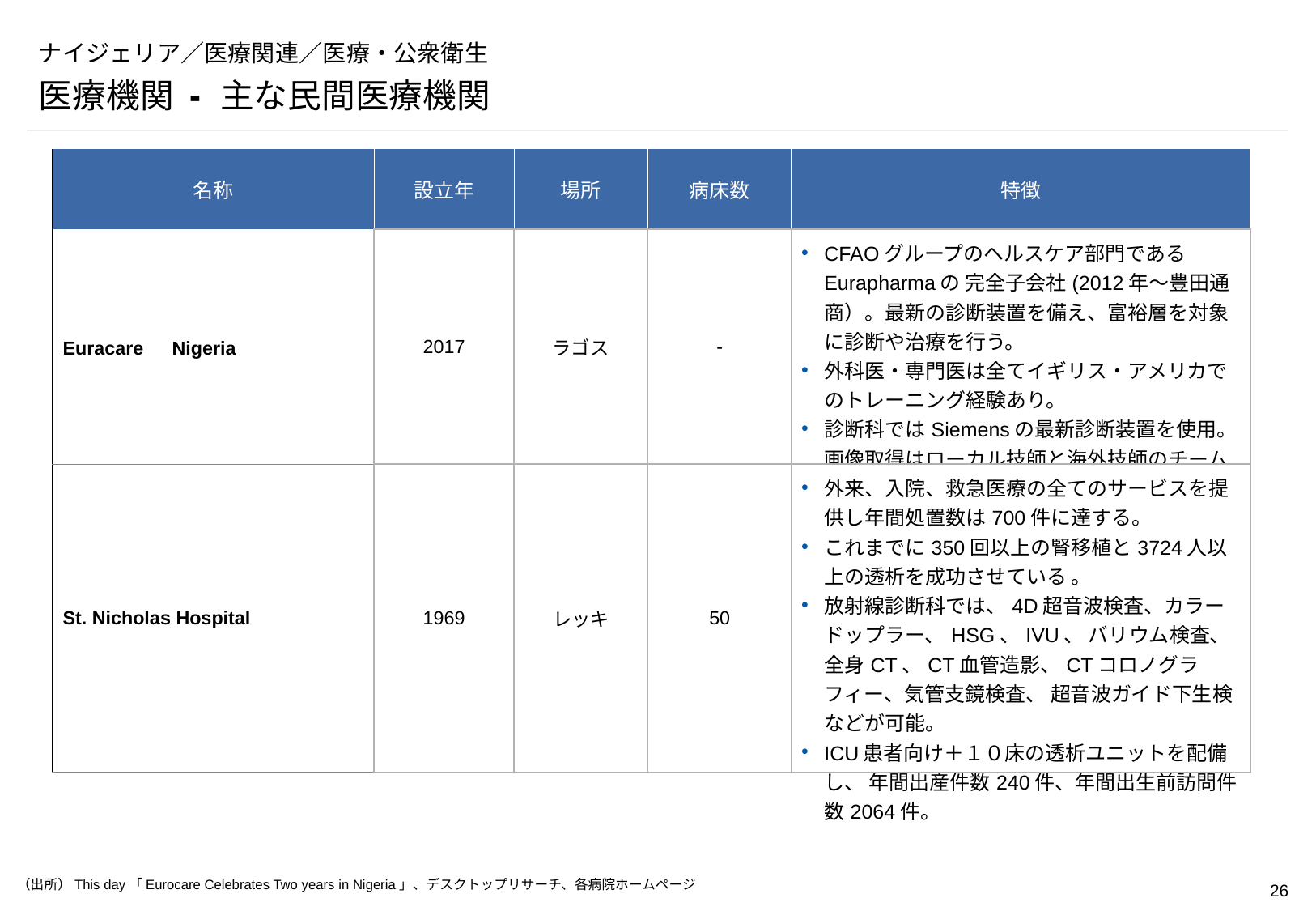

# ナイジェリア／医療関連／医療・公衆衛生
医療機関 - 主な民間医療機関
| 名称 | 設立年 | 場所 | 病床数 | 特徴 |
| --- | --- | --- | --- | --- |
| Euracare　Nigeria | 2017 | ラゴス | - | CFAOグループのヘルスケア部門であるEurapharmaの 完全子会社(2012年～豊田通商）。最新の診断装置を備え、富裕層を対象に診断や治療を行う。 外科医・専門医は全てイギリス・アメリカでのトレーニング経験あり。 診断科ではSiemensの最新診断装置を使用。画像取得はローカル技師と海外技師のチームで行い、診断は米・英国の医師が行う。 |
| St. Nicholas Hospital | 1969 | レッキ | 50 | 外来、入院、救急医療の全てのサービスを提供し年間処置数は700件に達する。 これまでに350回以上の腎移植と3724人以上の透析を成功させている 。 放射線診断科では、4D超音波検査、カラードップラー、HSG、IVU、 バリウム検査、全身CT、CT血管造影、CTコロノグラフィー、気管支鏡検査、 超音波ガイド下生検などが可能。 ICU患者向け＋１０床の透析ユニットを配備し、 年間出産件数240件、年間出生前訪問件数2064件。 |
（出所）This day「Eurocare Celebrates Two years in Nigeria」、デスクトップリサーチ、各病院ホームページ